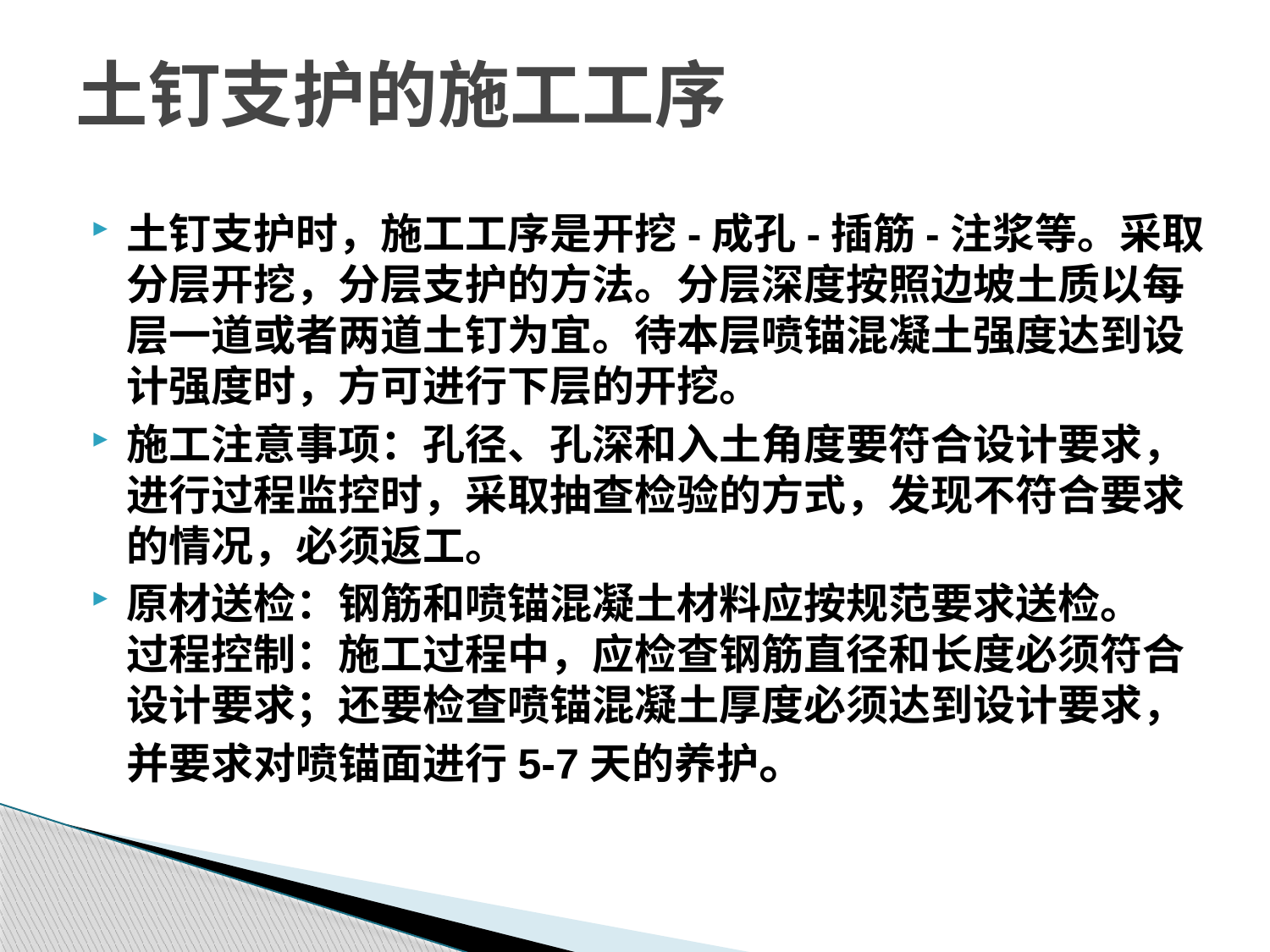

# 土钉支护的施工工序
土钉支护时，施工工序是开挖-成孔-插筋-注浆等。采取分层开挖，分层支护的方法。分层深度按照边坡土质以每层一道或者两道土钉为宜。待本层喷锚混凝土强度达到设计强度时，方可进行下层的开挖。
施工注意事项：孔径、孔深和入土角度要符合设计要求，进行过程监控时，采取抽查检验的方式，发现不符合要求的情况，必须返工。
原材送检：钢筋和喷锚混凝土材料应按规范要求送检。
过程控制：施工过程中，应检查钢筋直径和长度必须符合设计要求；还要检查喷锚混凝土厚度必须达到设计要求，并要求对喷锚面进行5-7天的养护。